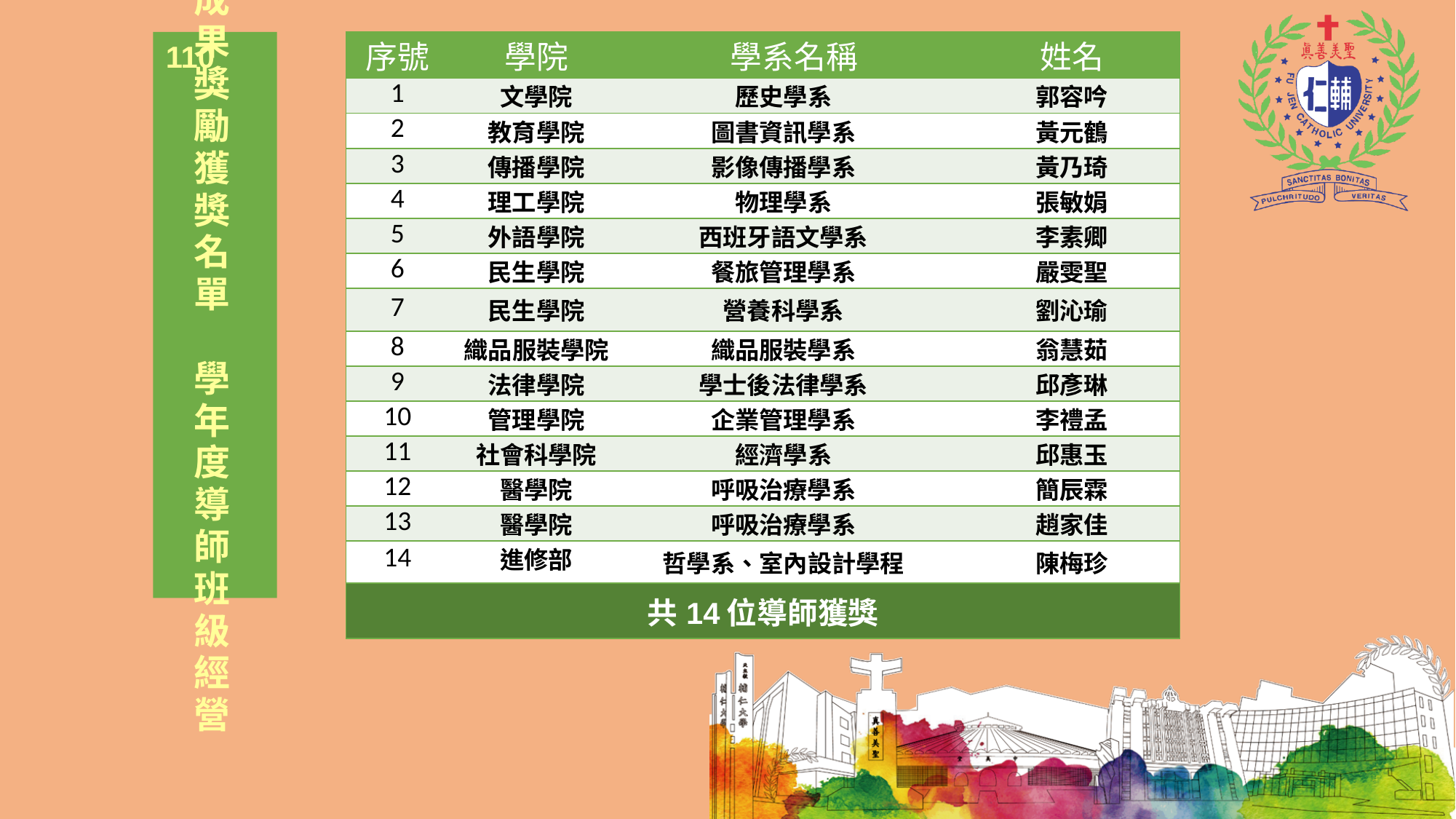

110
# 工作成果獎勵獲獎名單 　學年度導師班級經營
| 序號 | 學院 | 學系名稱 |  | 姓名 |
| --- | --- | --- | --- | --- |
| 1 | 文學院 | 歷史學系 |  | 郭容吟 |
| 2 | 教育學院 | 圖書資訊學系 |  | 黃元鶴 |
| 3 | 傳播學院 | 影像傳播學系 |  | 黃乃琦 |
| 4 | 理工學院 | 物理學系 |  | 張敏娟 |
| 5 | 外語學院 | 西班牙語文學系 |  | 李素卿 |
| 6 | 民生學院 | 餐旅管理學系 |  | 嚴雯聖 |
| 7 | 民生學院 | 營養科學系 |  | 劉沁瑜 |
| 8 | 織品服裝學院 | 織品服裝學系 |  | 翁慧茹 |
| 9 | 法律學院 | 學士後法律學系 |  | 邱彥琳 |
| 10 | 管理學院 | 企業管理學系 |  | 李禮孟 |
| 11 | 社會科學院 | 經濟學系 |  | 邱惠玉 |
| 12 | 醫學院 | 呼吸治療學系 |  | 簡辰霖 |
| 13 | 醫學院 | 呼吸治療學系 |  | 趙家佳 |
| 14 | 進修部 | 哲學系、室內設計學程 |  | 陳梅珍 |
| 共14位導師獲獎 |  |  |  |  |